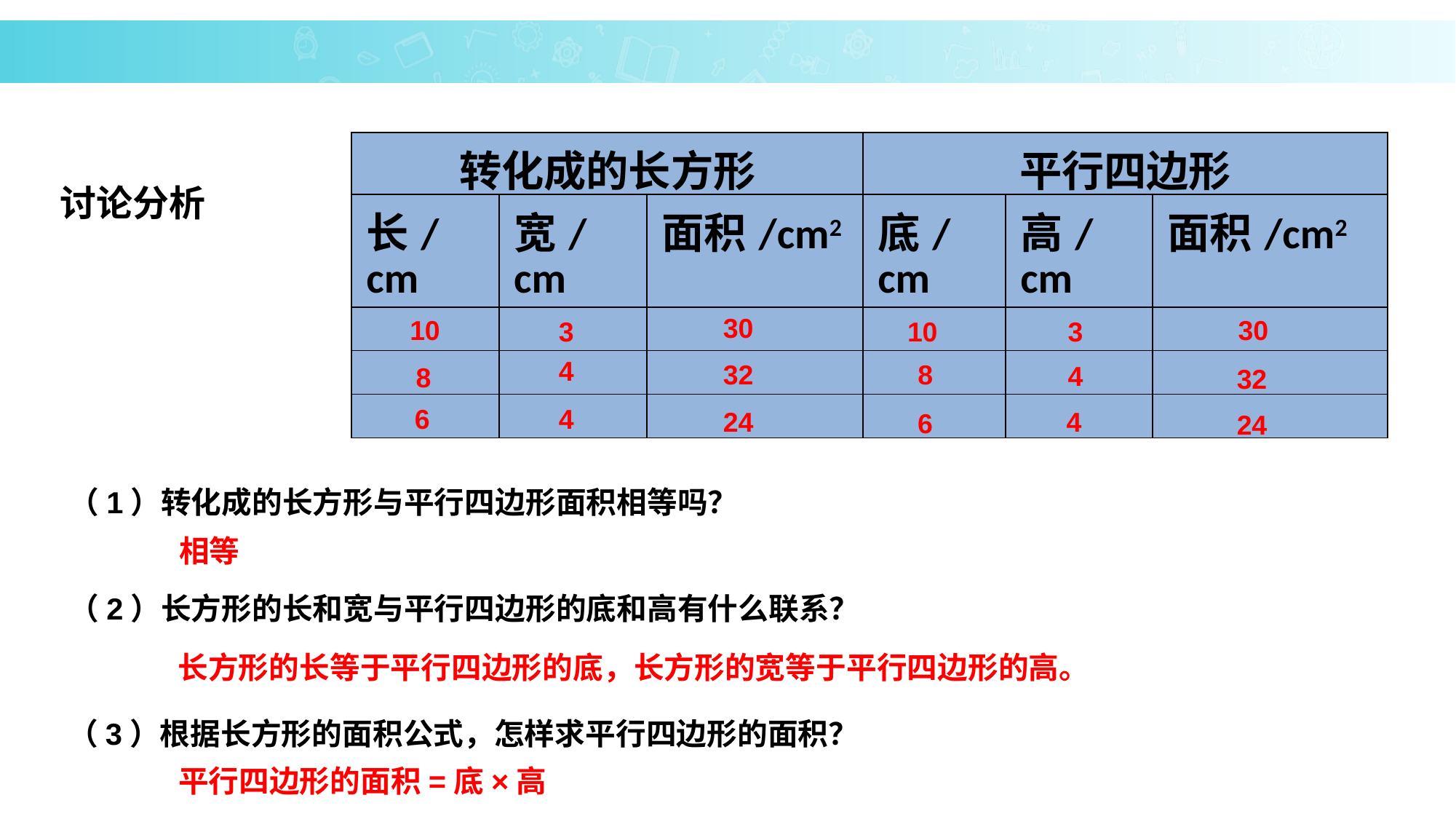

| 转化成的长方形 |  |  | 平行四边形 |  |  |
| --- | --- | --- | --- | --- | --- |
| 长/cm | 宽/cm | 面积/cm2 | 底/cm | 高/cm | 面积/cm2 |
|  |  |  |  |  |  |
|  |  |  |  |  |  |
|  |  |  |  |  |  |
讨论分析
30
10
30
3
10
3
4
32
8
4
8
32
4
6
24
4
6
24
（1）转化成的长方形与平行四边形面积相等吗？
相等
（2）长方形的长和宽与平行四边形的底和高有什么联系？
长方形的长等于平行四边形的底，长方形的宽等于平行四边形的高。
（3）根据长方形的面积公式，怎样求平行四边形的面积？
平行四边形的面积=底×高